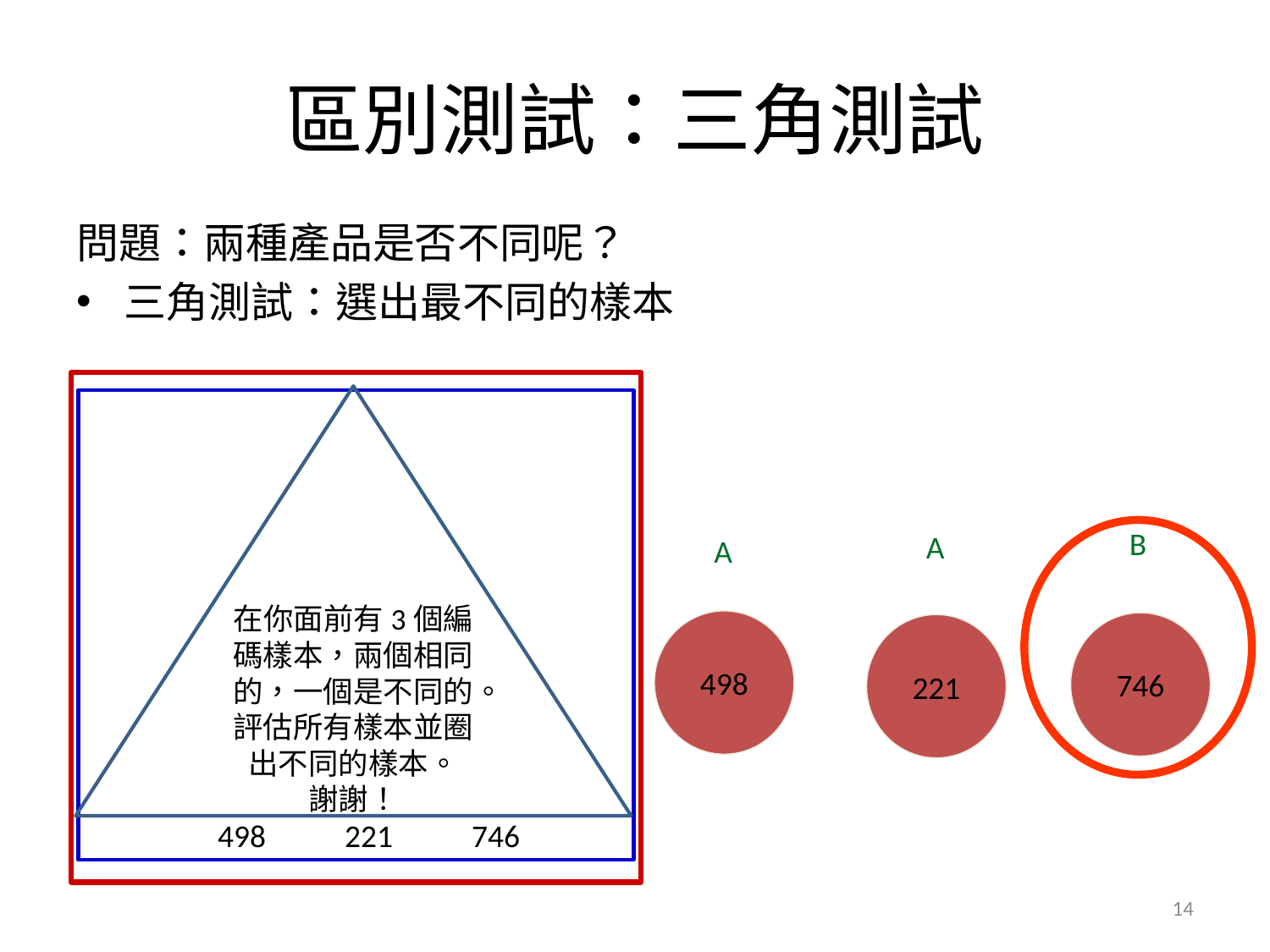

# 區別測試：三角測試
問題：兩種產品是否不同呢？
三角測試：選出最不同的樣本

	498	221	746
在你面前有3個編碼樣本，兩個相同的，一個是不同的。評估所有樣本並圈出不同的樣本。
謝謝！
B
A
A
498
746
221

14